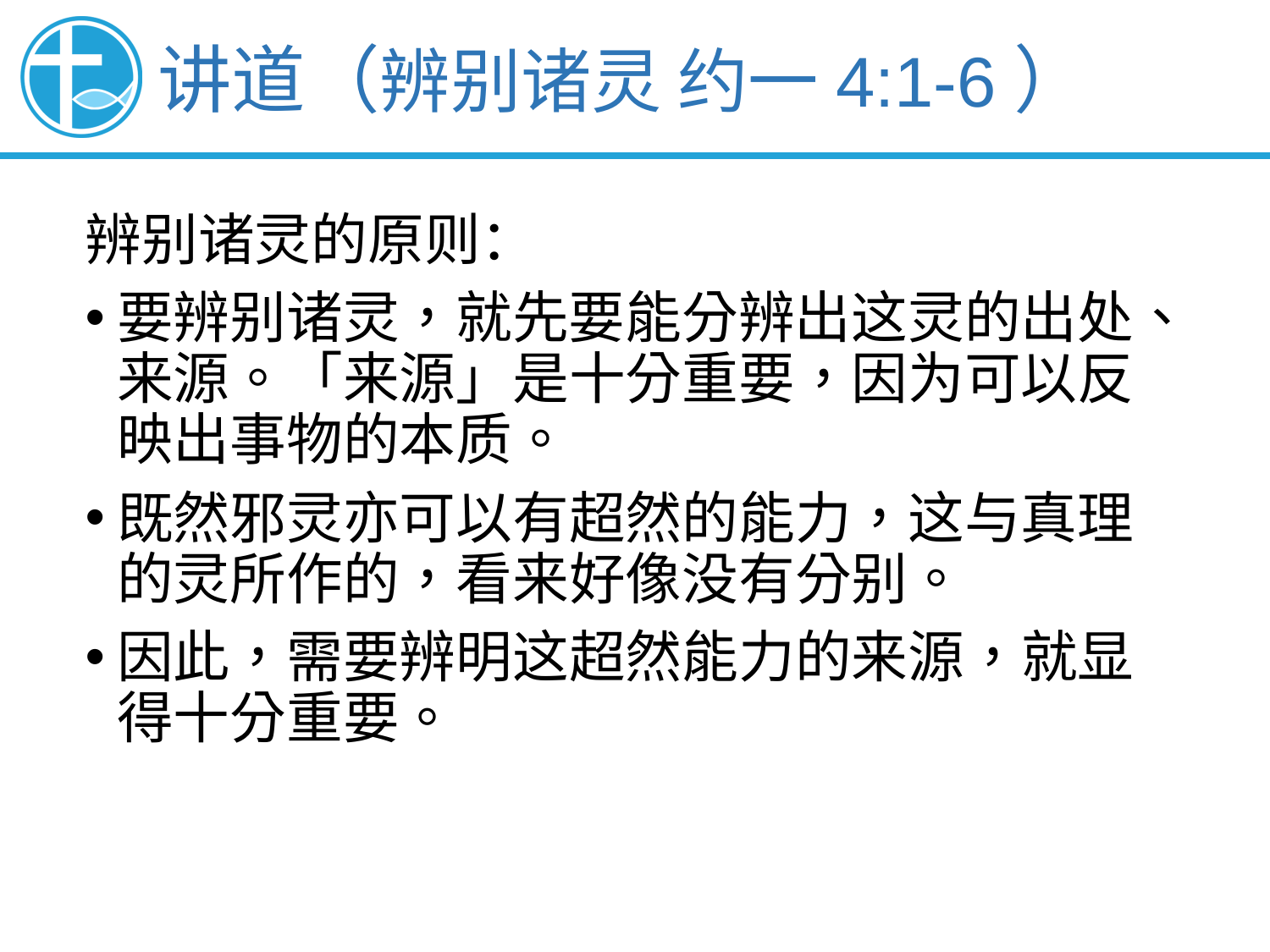

讲道（辨别诸灵 约一4:1-6）
辨别诸灵的原则：
要辨别诸灵，就先要能分辨出这灵的出处、来源。「来源」是十分重要，因为可以反映出事物的本质。
既然邪灵亦可以有超然的能力，这与真理的灵所作的，看来好像没有分别。
因此，需要辨明这超然能力的来源，就显得十分重要。